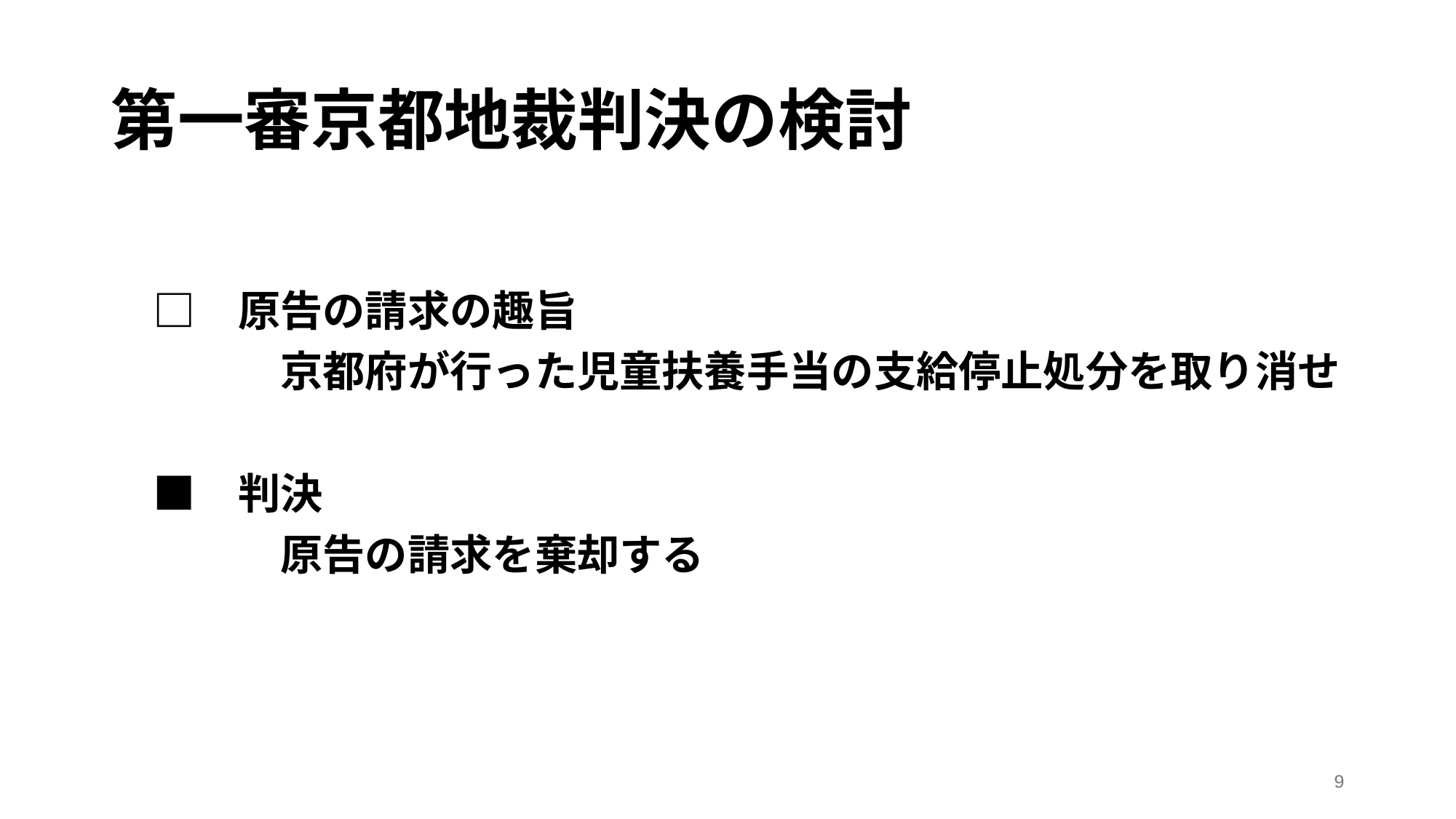

# 第一審京都地裁判決の検討

　□　原告の請求の趣旨
　　　　京都府が行った児童扶養手当の支給停止処分を取り消せ

　■　判決
　　　　原告の請求を棄却する
9